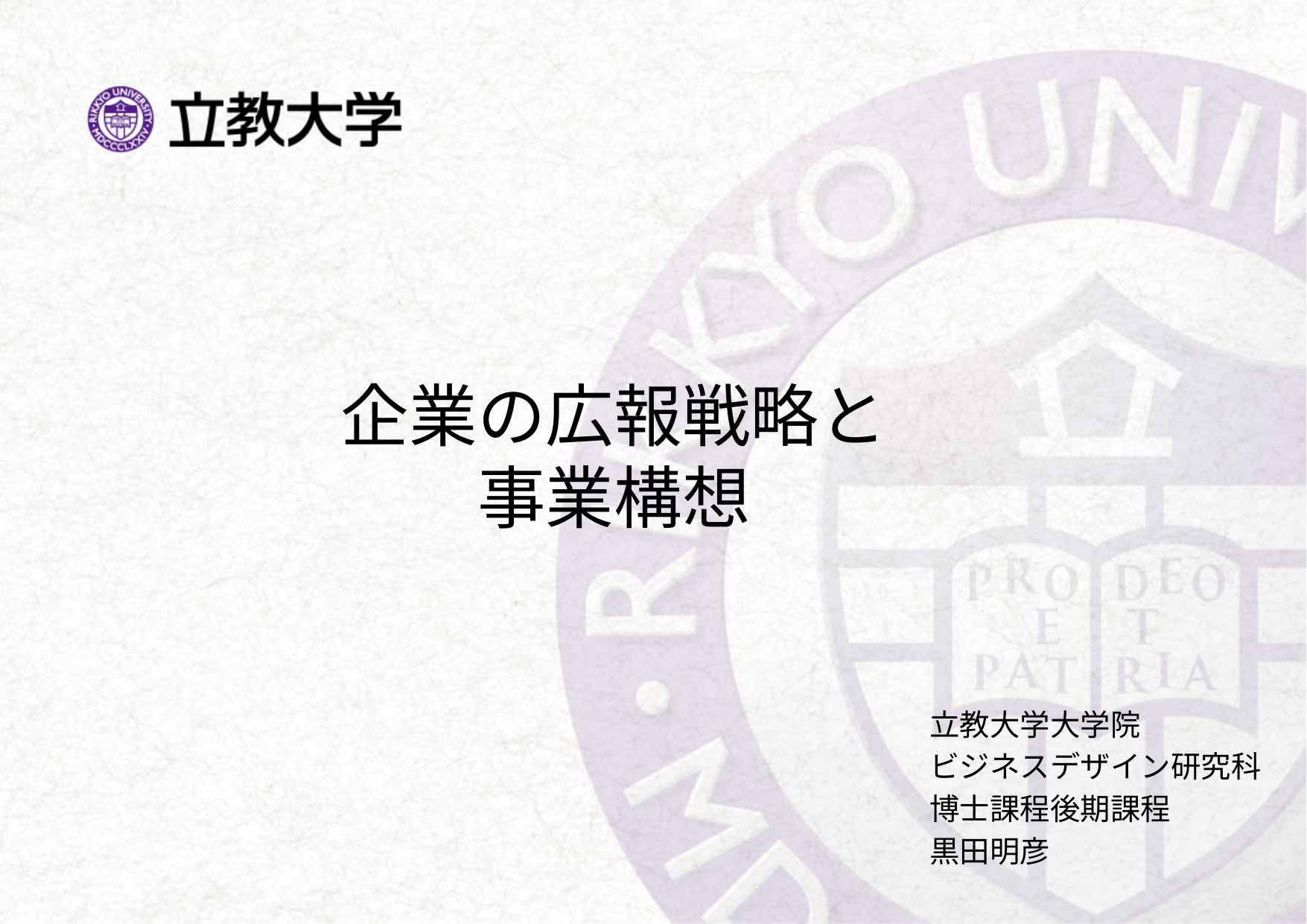

# 企業の広報戦略と 事業構想
立教大学大学院
ビジネスデザイン研究科
博士課程後期課程
黒田明彦